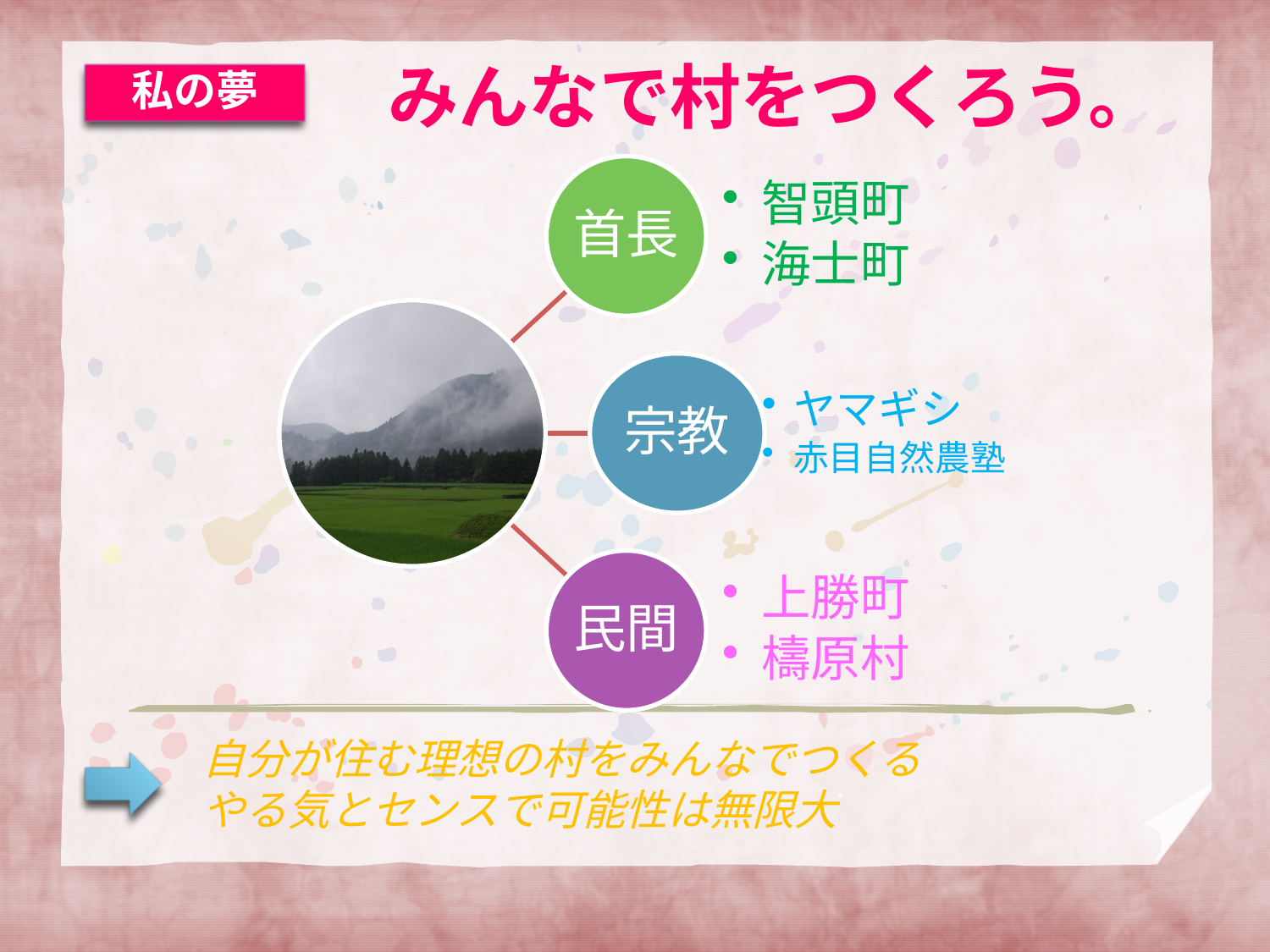

# みんなで村をつくろう。
私の夢
首長
智頭町
海士町
宗教
ヤマギシ
赤目自然農塾
民間
上勝町
檮原村
自分が住む理想の村をみんなでつくる
やる気とセンスで可能性は無限大